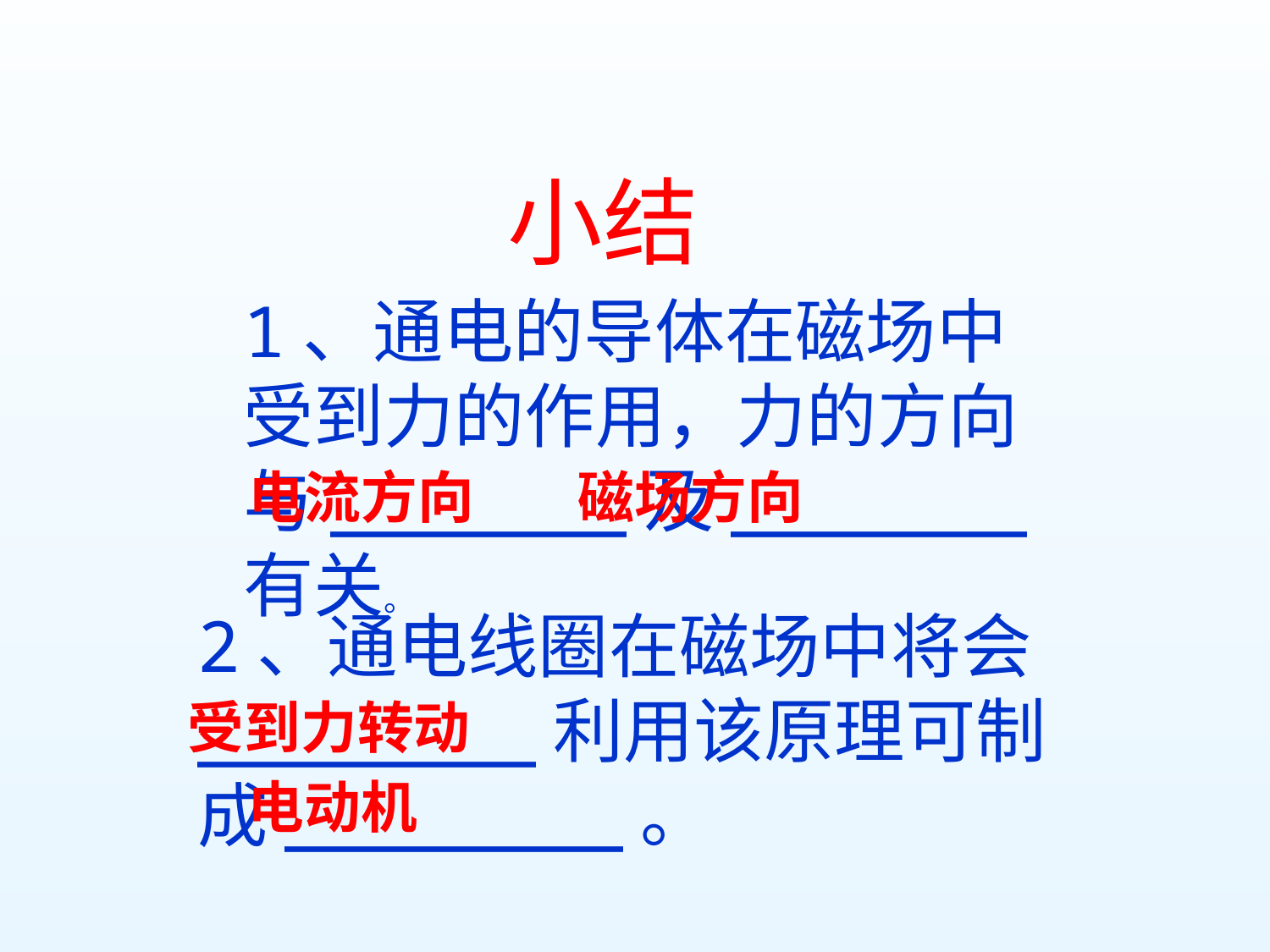

小结
1、通电的导体在磁场中受到力的作用，力的方向与_______及_______有关。
电流方向

磁场方向
2、通电线圈在磁场中将会________利用该原理可制成________。
受到力转动
电动机